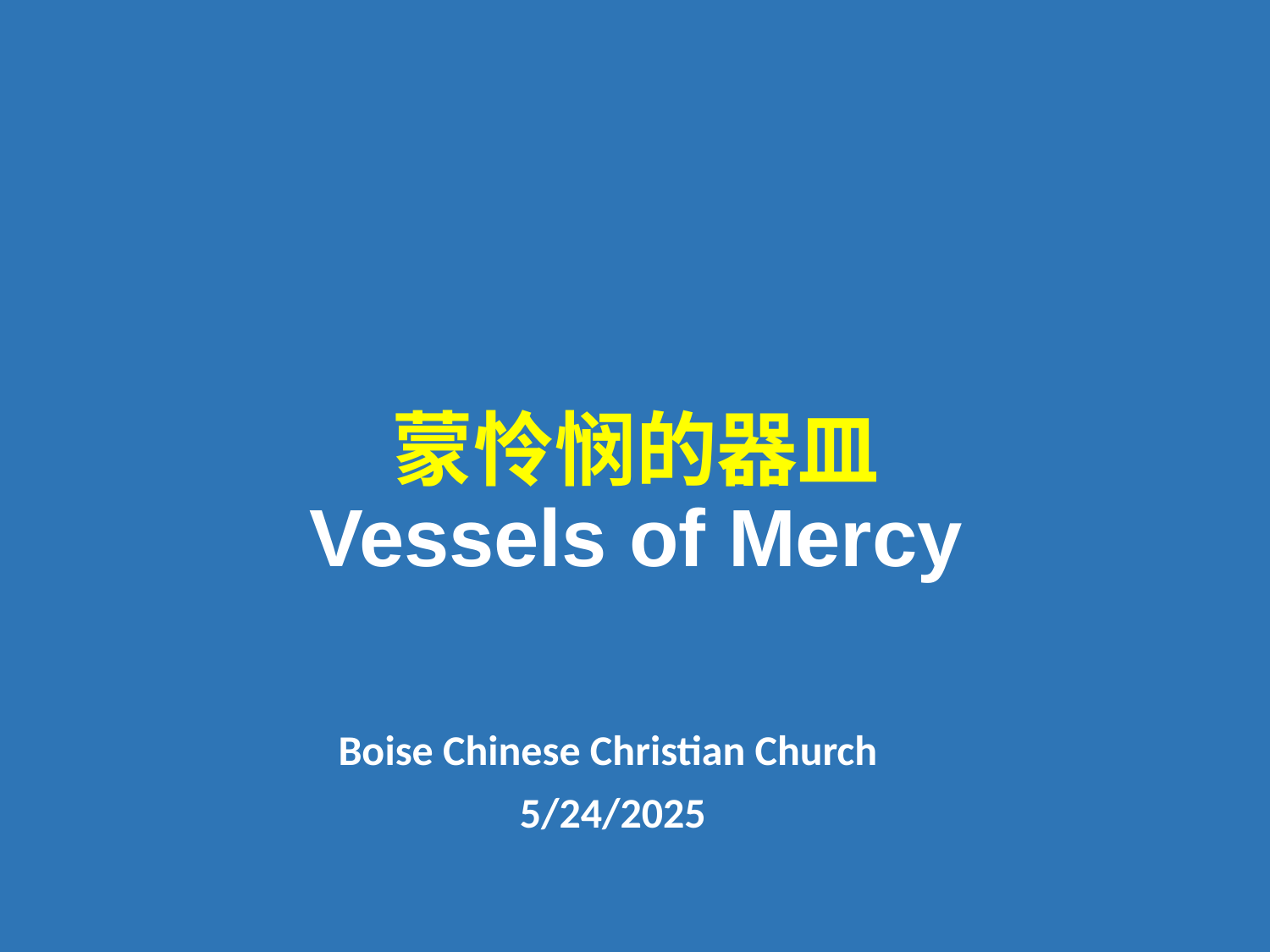

# 蒙怜悯的器皿 Vessels of Mercy
Boise Chinese Christian Church
5/24/2025